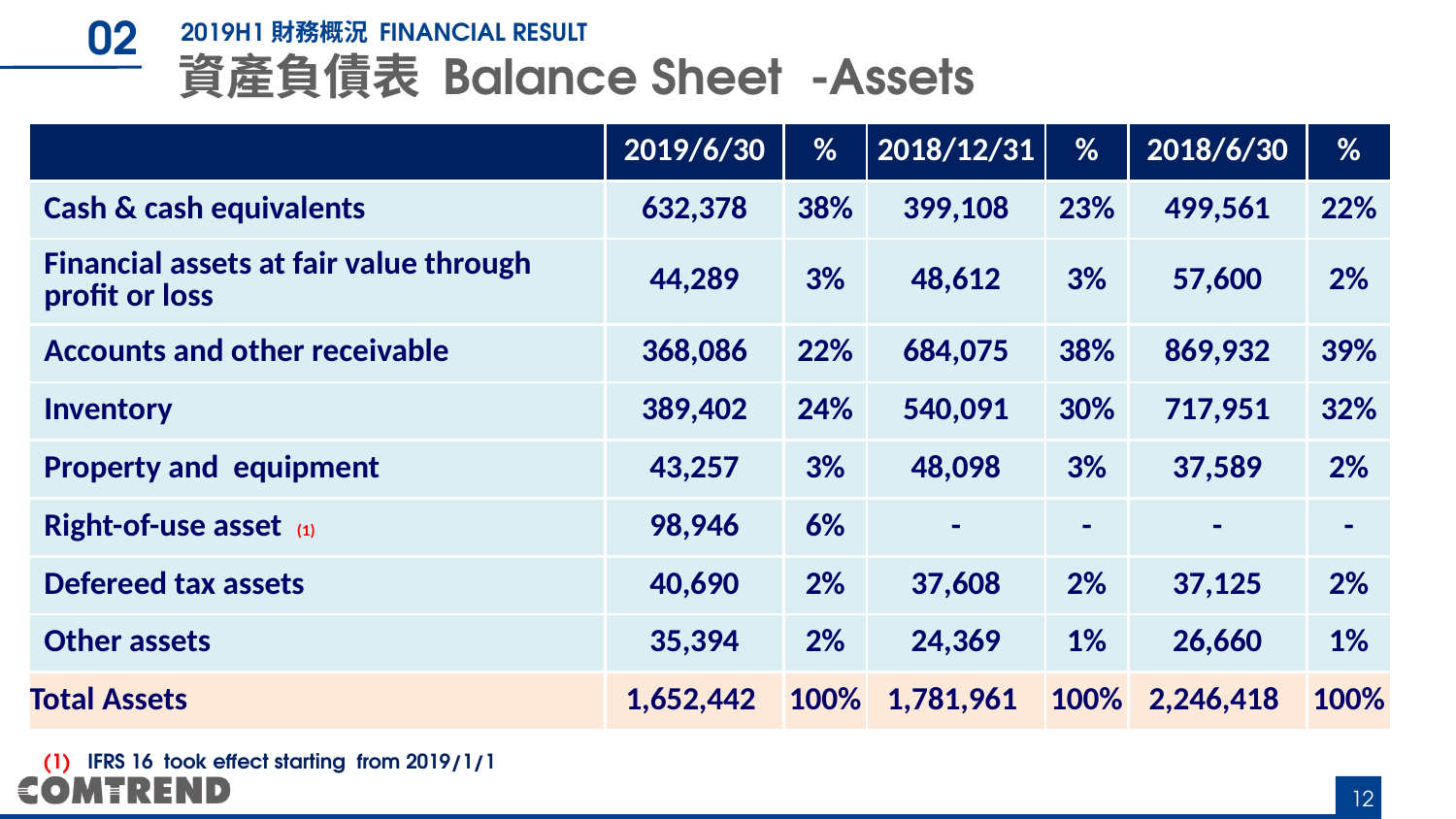

02
# 2019H1財務概況 FINANCIAL RESULT
資產負債表 Balance Sheet  -Assets
|  | 2019/6/30 | % | 2018/12/31 | % | 2018/6/30 | % |
| --- | --- | --- | --- | --- | --- | --- |
| Cash & cash equivalents | 632,378 | 38% | 399,108 | 23% | 499,561 | 22% |
| Financial assets at fair value through profit or loss | 44,289 | 3% | 48,612 | 3% | 57,600 | 2% |
| Accounts and other receivable | 368,086 | 22% | 684,075 | 38% | 869,932 | 39% |
| Inventory | 389,402 | 24% | 540,091 | 30% | 717,951 | 32% |
| Property and equipment | 43,257 | 3% | 48,098 | 3% | 37,589 | 2% |
| Right-of-use asset (1) | 98,946 | 6% | - | - | - | - |
| Defereed tax assets | 40,690 | 2% | 37,608 | 2% | 37,125 | 2% |
| Other assets | 35,394 | 2% | 24,369 | 1% | 26,660 | 1% |
| Total Assets | 1,652,442 | 100% | 1,781,961 | 100% | 2,246,418 | 100% |
(1)   IFRS 16  took effect starting  from 2019/1/1
12